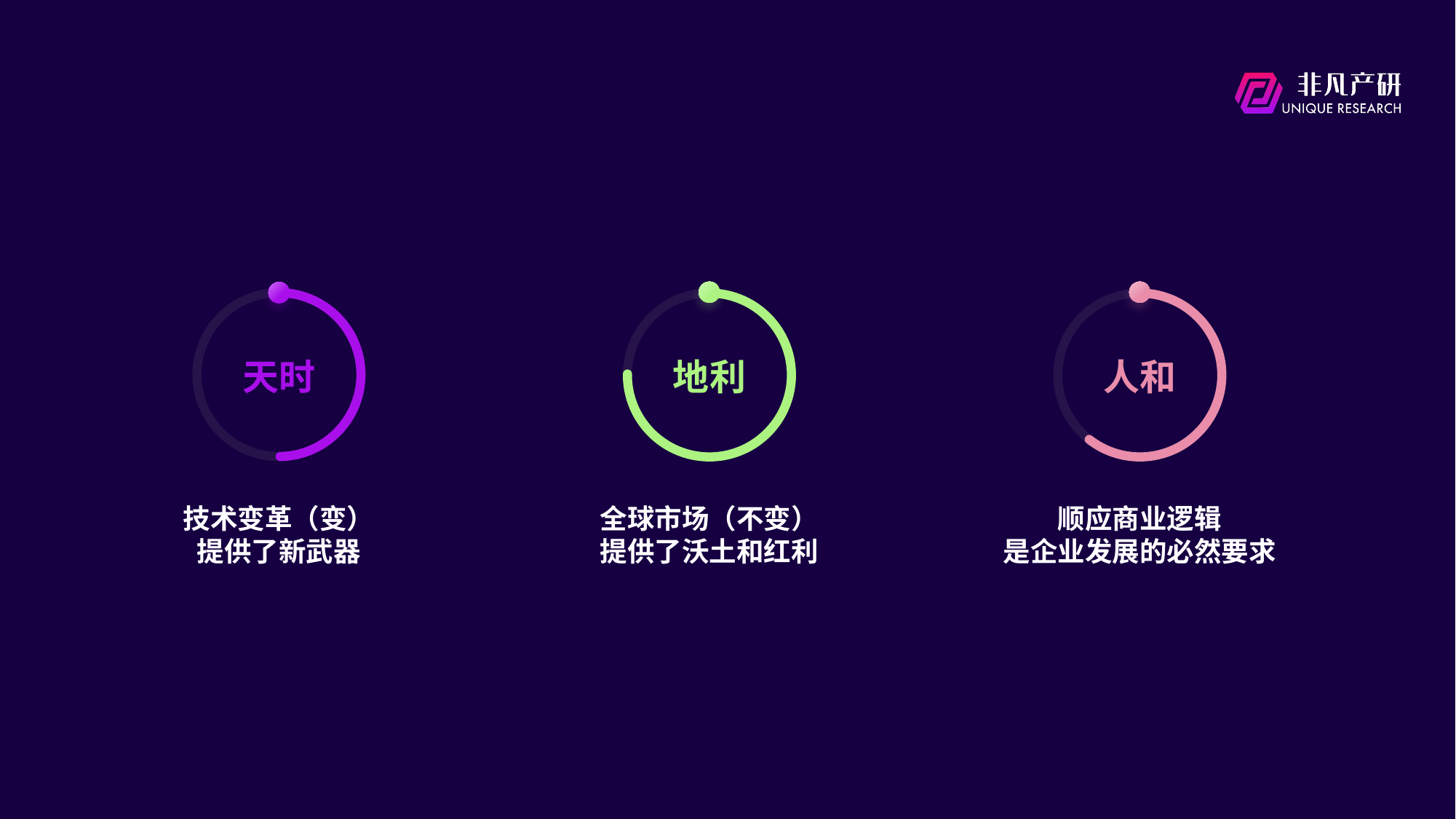

地利
全球市场（不变）
提供了沃土和红利

人和
顺应商业逻辑
是企业发展的必然要求

天时
技术变革（变）
提供了新武器